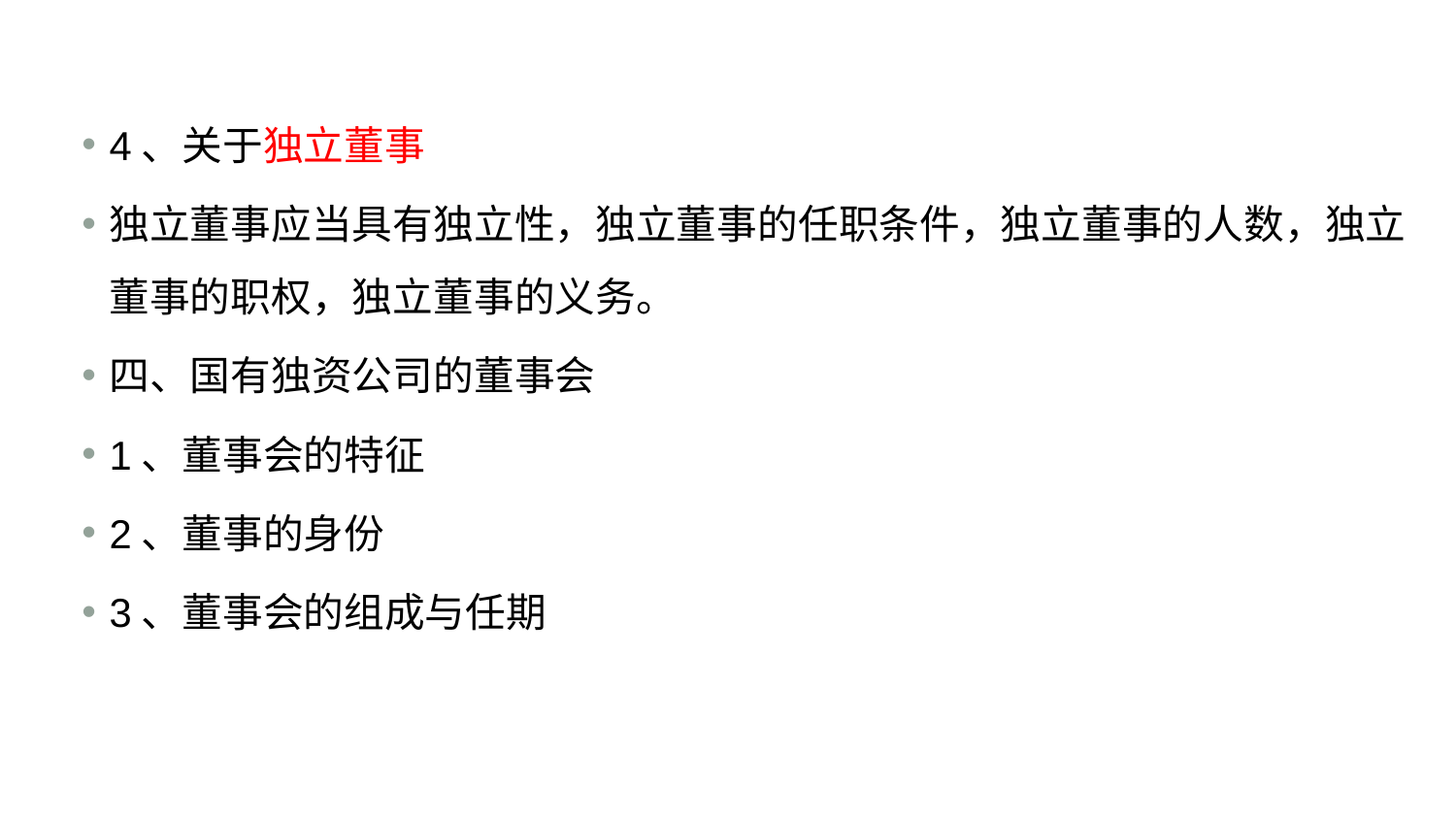

#
4、关于独立董事
独立董事应当具有独立性，独立董事的任职条件，独立董事的人数，独立董事的职权，独立董事的义务。
四、国有独资公司的董事会
1、董事会的特征
2、董事的身份
3、董事会的组成与任期